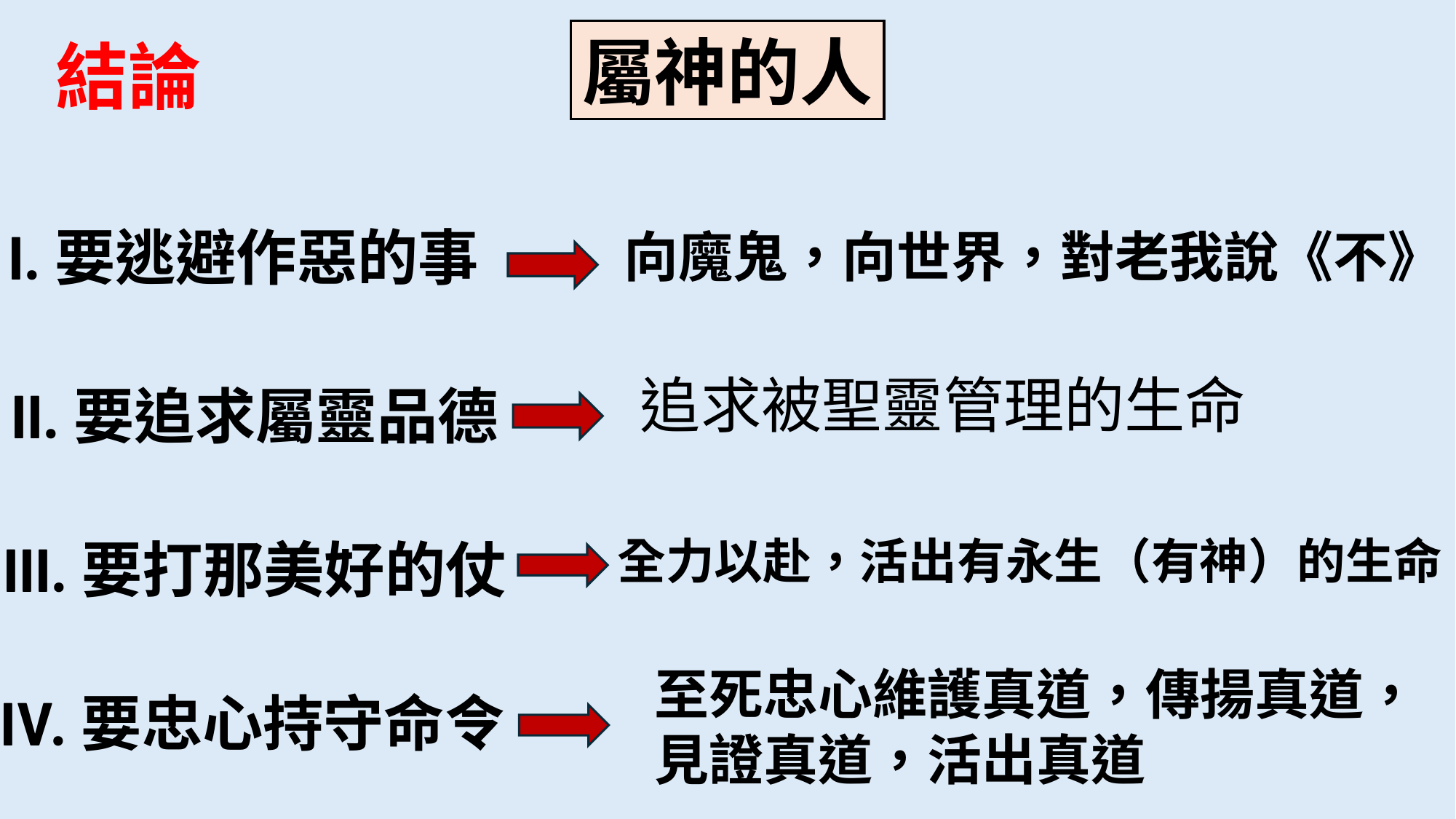

屬神的人
結論
I.要逃避作惡的事
向魔鬼，向世界，對老我說《不》

追求被聖靈管理的生命
II.要追求屬靈品德

全力以赴，活出有永生（有神）的生命
III.要打那美好的仗

至死忠心維護真道，傳揚真道，
見證真道，活出真道
IV.要忠心持守命令